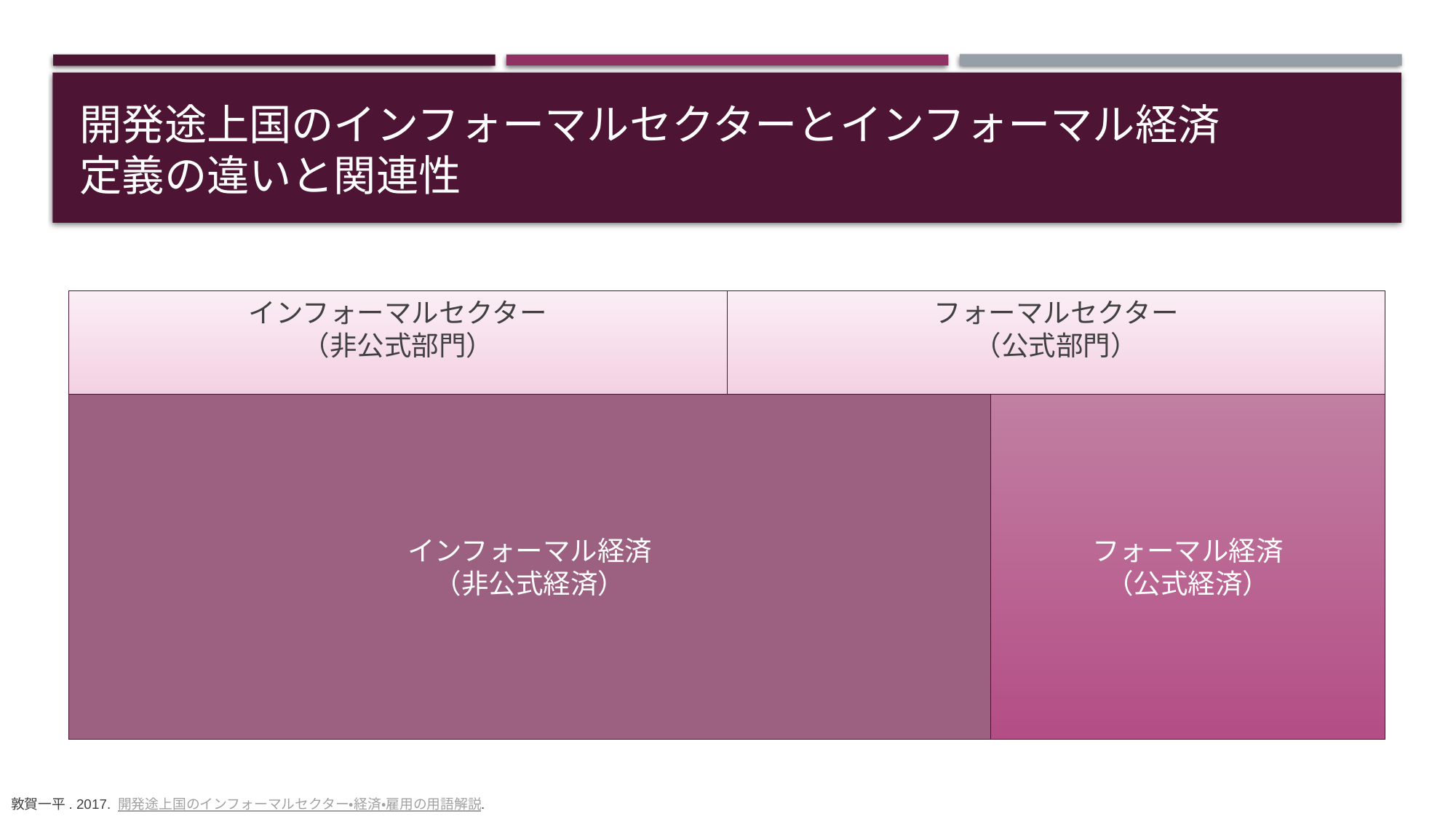

# 開発途上国のインフォーマルセクターとインフォーマル経済 定義の違いと関連性
インフォーマルセクター
（非公式部門）
フォーマルセクター
（公式部門）
インフォーマル経済
（非公式経済）
フォーマル経済
（公式経済）
敦賀一平. 2017. 開発途上国のインフォーマルセクター・経済・雇用の用語解説.